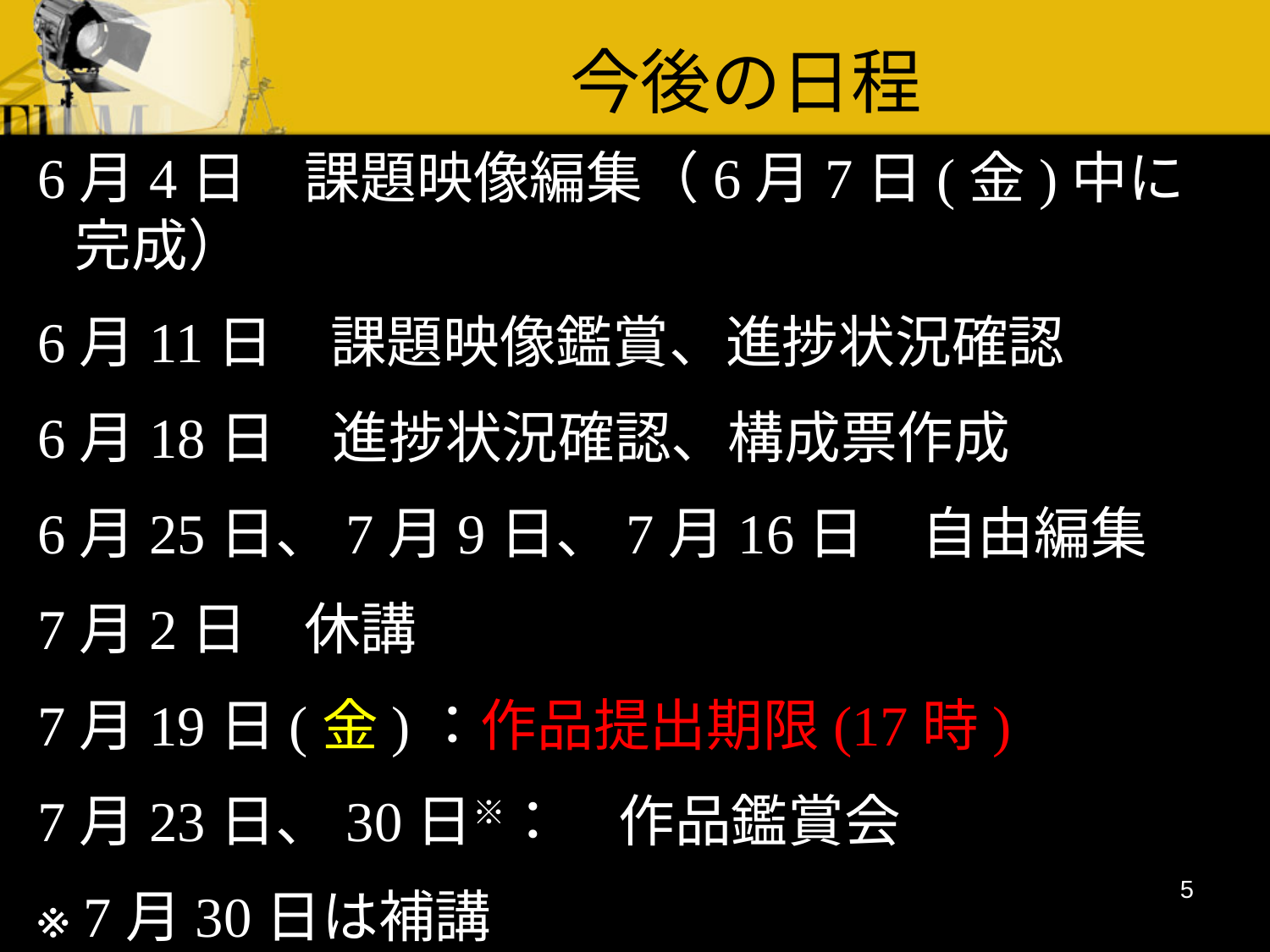

今後の日程
6月4日　課題映像編集（6月7日(金)中に完成）
6月11日　課題映像鑑賞、進捗状況確認
6月18日　進捗状況確認、構成票作成
6月25日、7月9日、7月16日　自由編集
7月2日　休講
7月19日(金)：作品提出期限(17時)
7月23日、30日※：　作品鑑賞会
※ 7月30日は補講
5